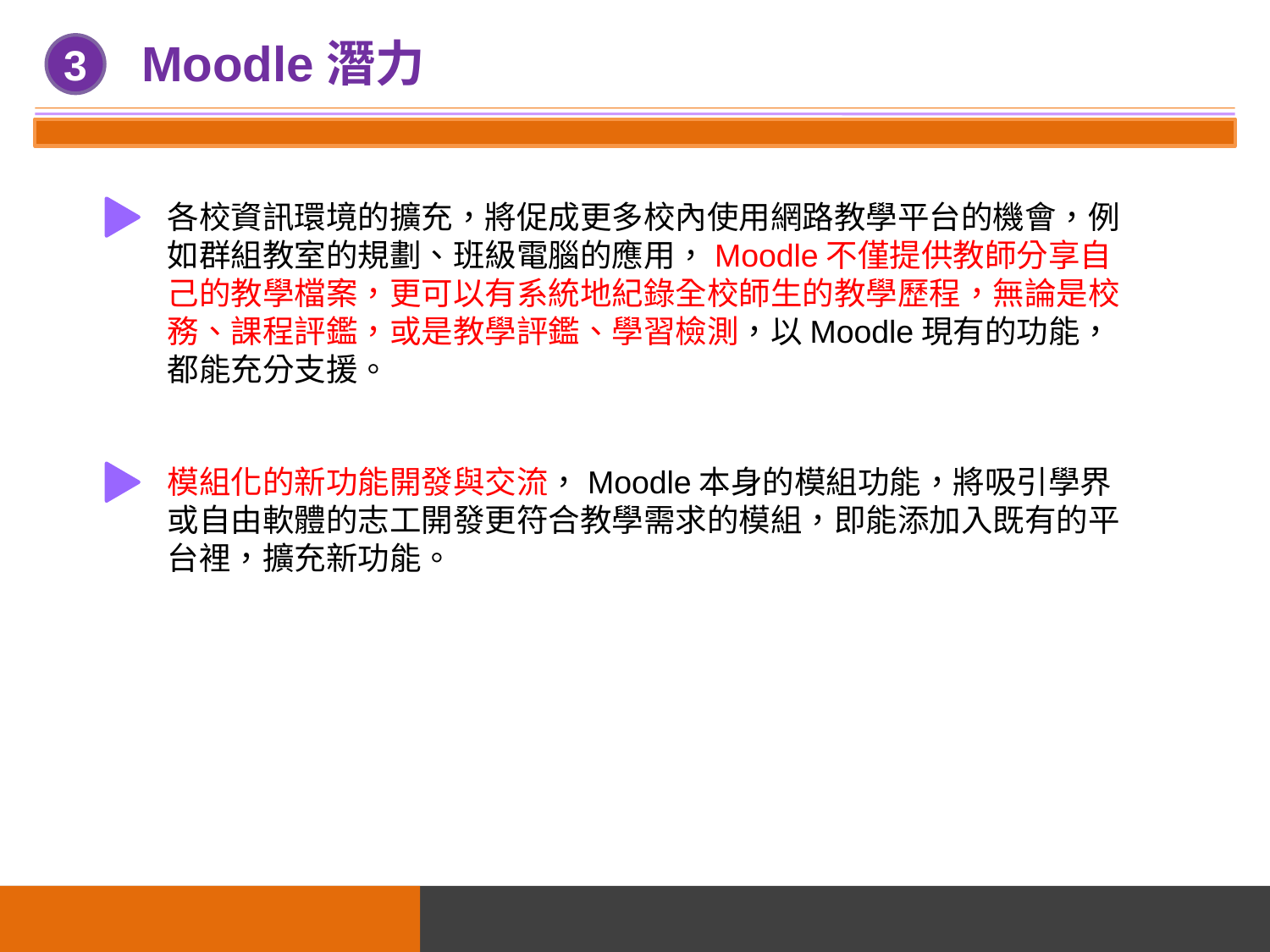

Moodle潛力
3

各校資訊環境的擴充，將促成更多校內使用網路教學平台的機會，例如群組教室的規劃、班級電腦的應用，Moodle不僅提供教師分享自己的教學檔案，更可以有系統地紀錄全校師生的教學歷程，無論是校務、課程評鑑，或是教學評鑑、學習檢測，以Moodle現有的功能，都能充分支援。

模組化的新功能開發與交流，Moodle本身的模組功能，將吸引學界或自由軟體的志工開發更符合教學需求的模組，即能添加入既有的平台裡，擴充新功能。